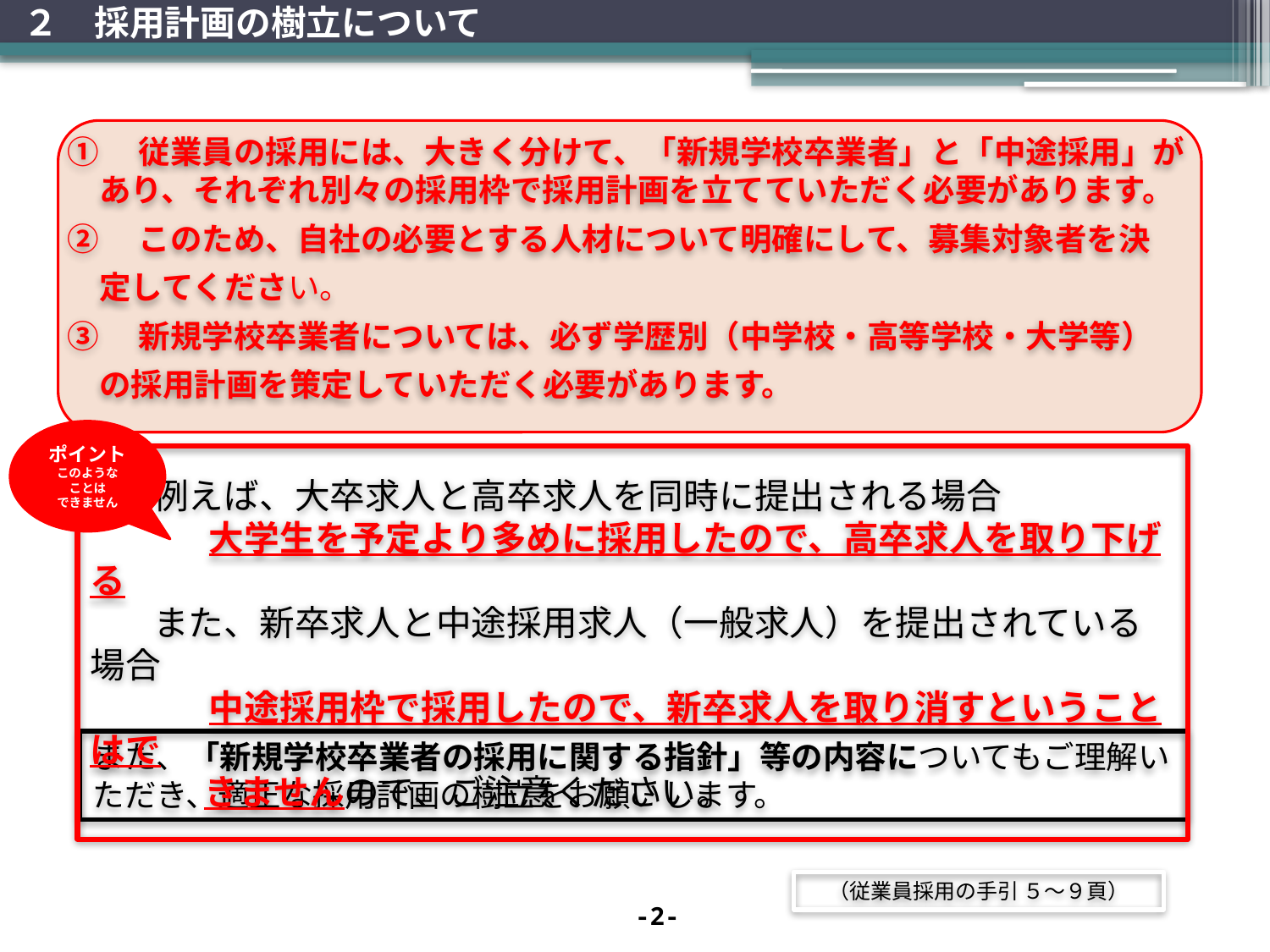

# ２　採用計画の樹立について

①　従業員の採用には、大きく分けて、「新規学校卒業者」と「中途採用」があり、それぞれ別々の採用枠で採用計画を立てていただく必要があります。
②　このため、自社の必要とする人材について明確にして、募集対象者を決
　定してください。
③　新規学校卒業者については、必ず学歴別（中学校・高等学校・大学等）
　の採用計画を策定していただく必要があります。
ポイント
このような
ことは
できません

       例えば、大卒求人と高卒求人を同時に提出される場合
　　      大学生を予定より多めに採用したので、高卒求人を取り下げる
       また、新卒求人と中途採用求人（一般求人）を提出されている場合
　　      中途採用枠で採用したので、新卒求人を取り消すということはで
　　　 きませんので、ご注意ください。

また、「新規学校卒業者の採用に関する指針」等の内容についてもご理解いただき、適正な採用計画の樹立をお願いします。
（従業員採用の手引 ５～９頁）
-2-